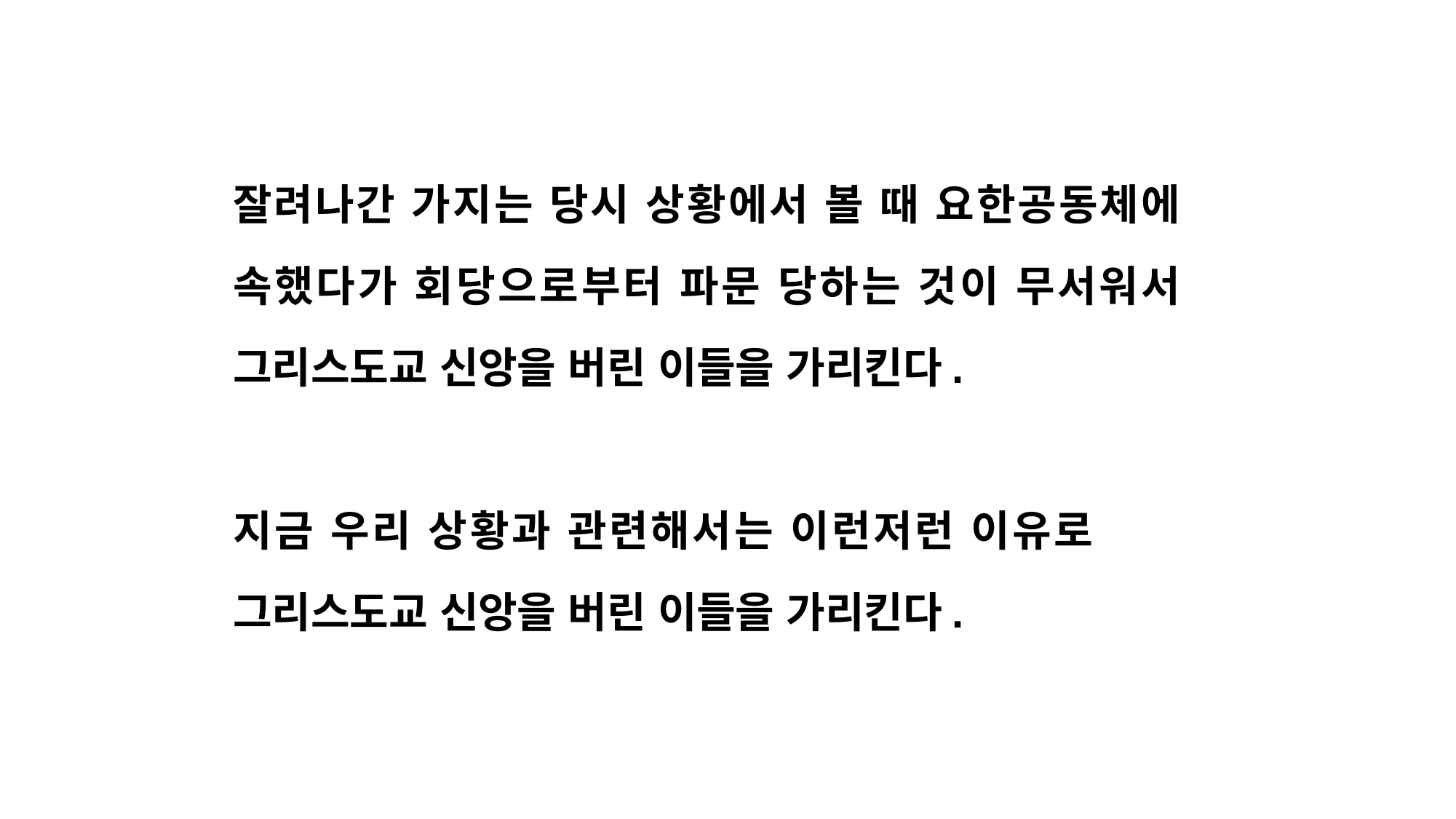

잘려나간 가지는 당시 상황에서 볼 때 요한공동체에 속했다가 회당으로부터 파문 당하는 것이 무서워서 그리스도교 신앙을 버린 이들을 가리킨다.

지금 우리 상황과 관련해서는 이런저런 이유로       그리스도교 신앙을 버린 이들을 가리킨다.